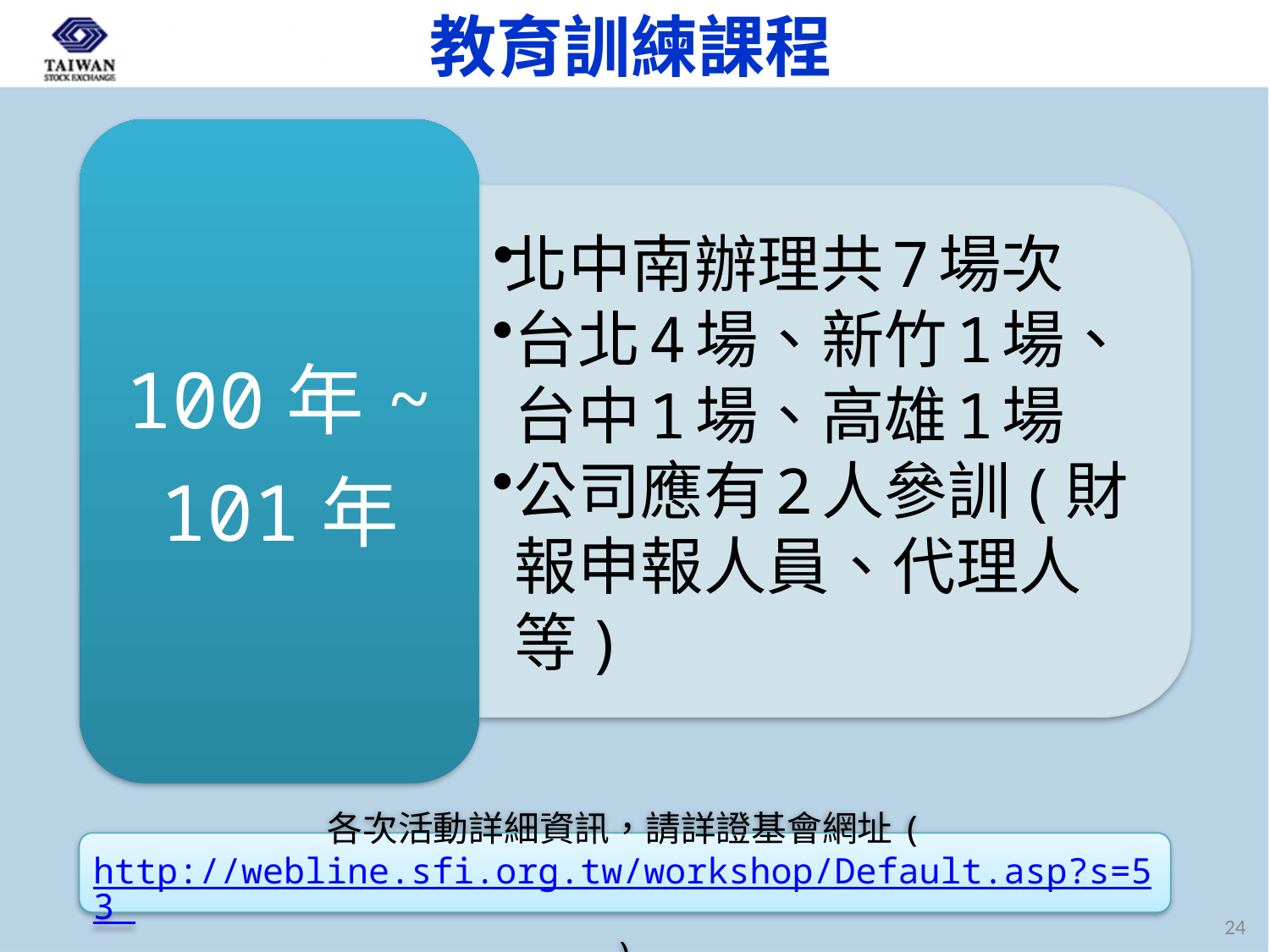

# 教育訓練課程
100年~
101年
北中南辦理共7場次
台北4場、新竹1場、 台中1場、高雄1場
公司應有2人參訓(財報申報人員、代理人等)
各次活動詳細資訊，請詳證基會網址(http://webline.sfi.org.tw/workshop/Default.asp?s=53 )
24